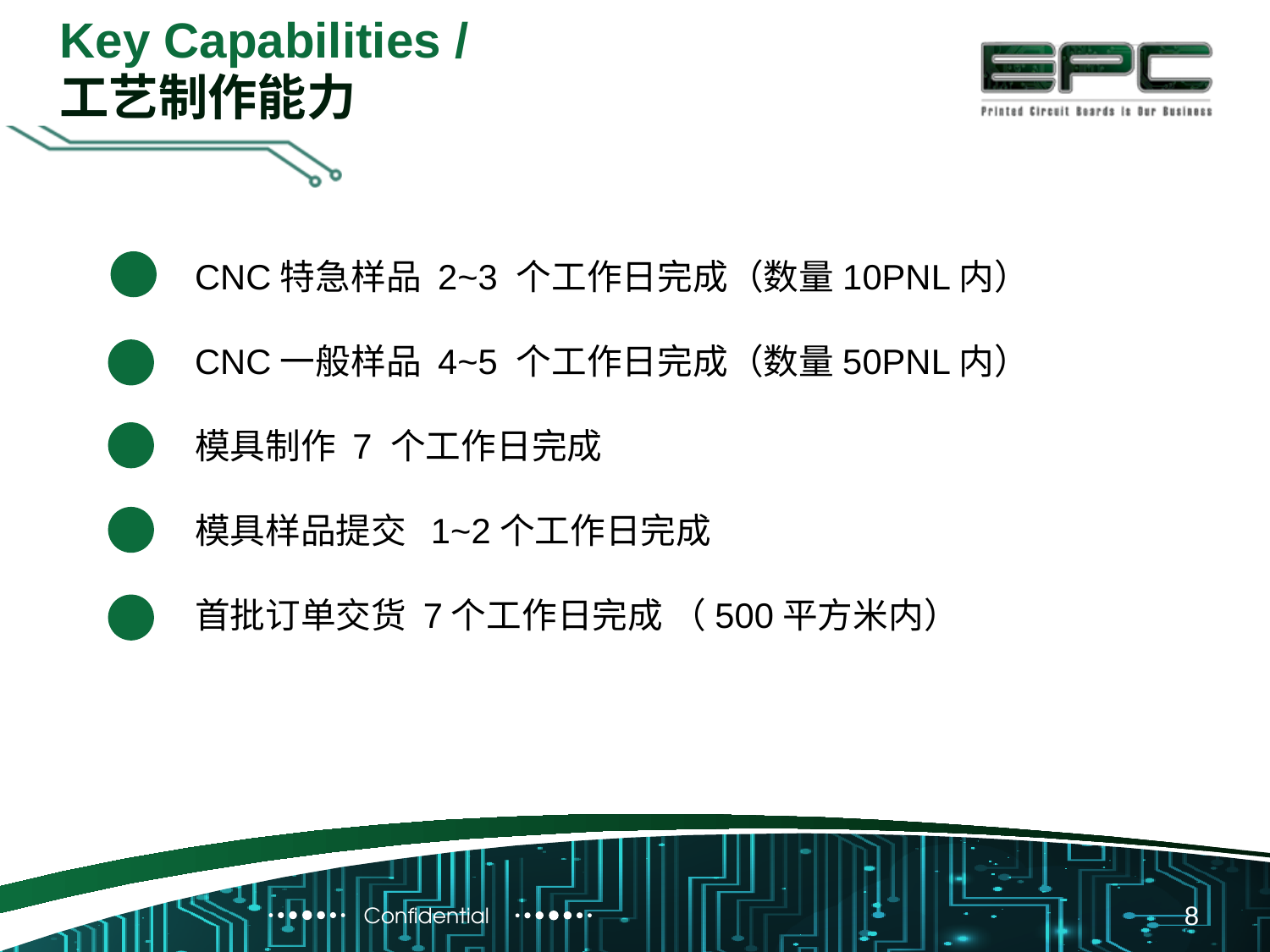

Key Capabilities /
工艺制作能力
CNC特急样品 2~3 个工作日完成（数量10PNL内）

CNC一般样品 4~5 个工作日完成（数量50PNL内）

模具制作 7 个工作日完成

模具样品提交  1~2个工作日完成

首批订单交货 7个工作日完成 （500平方米内）